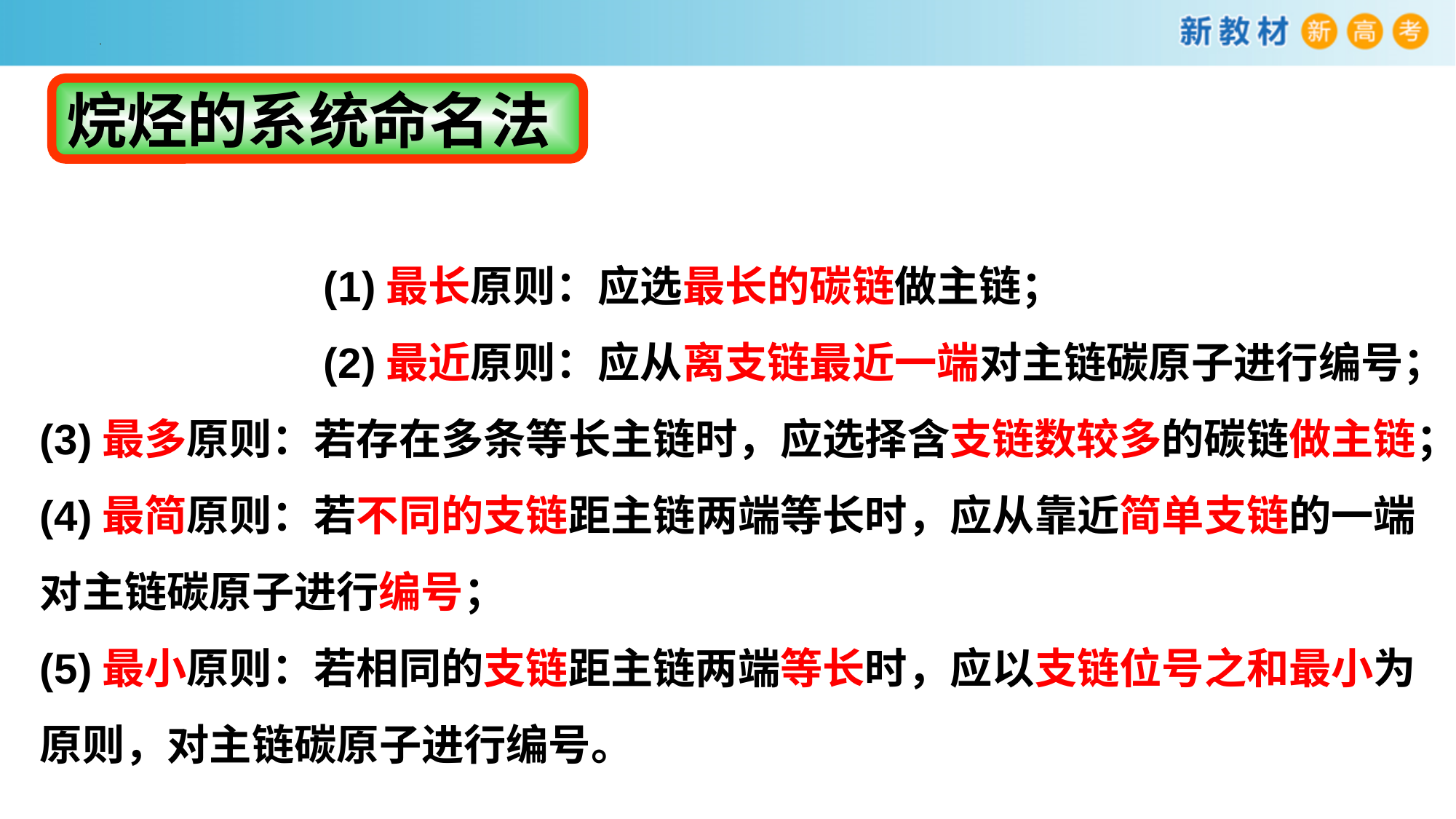

烷烃的系统命名法
                        (1)最长原则：应选最长的碳链做主链；
                        (2)最近原则：应从离支链最近一端对主链碳原子进行编号；
(3)最多原则：若存在多条等长主链时，应选择含支链数较多的碳链做主链；
(4)最简原则：若不同的支链距主链两端等长时，应从靠近简单支链的一端对主链碳原子进行编号；
(5)最小原则：若相同的支链距主链两端等长时，应以支链位号之和最小为原则，对主链碳原子进行编号。